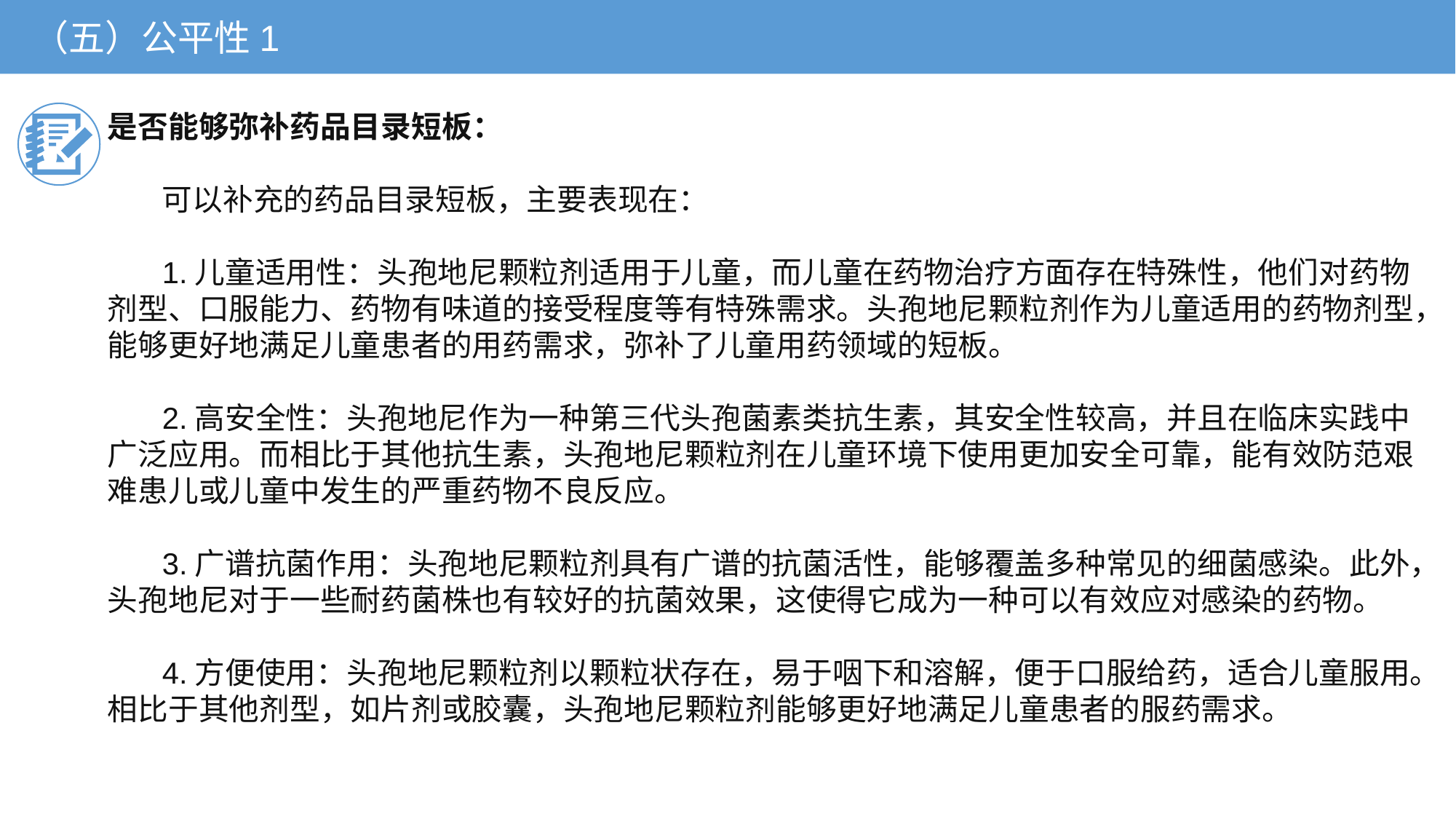

（五）公平性1
是否能够弥补药品目录短板：

可以补充的药品目录短板，主要表现在：

1.儿童适用性：头孢地尼颗粒剂适用于儿童，而儿童在药物治疗方面存在特殊性，他们对药物剂型、口服能力、药物有味道的接受程度等有特殊需求。头孢地尼颗粒剂作为儿童适用的药物剂型，能够更好地满足儿童患者的用药需求，弥补了儿童用药领域的短板。

2.高安全性：头孢地尼作为一种第三代头孢菌素类抗生素，其安全性较高，并且在临床实践中广泛应用。而相比于其他抗生素，头孢地尼颗粒剂在儿童环境下使用更加安全可靠，能有效防范艰难患儿或儿童中发生的严重药物不良反应。

3.广谱抗菌作用：头孢地尼颗粒剂具有广谱的抗菌活性，能够覆盖多种常见的细菌感染。此外，头孢地尼对于一些耐药菌株也有较好的抗菌效果，这使得它成为一种可以有效应对感染的药物。

4.方便使用：头孢地尼颗粒剂以颗粒状存在，易于咽下和溶解，便于口服给药，适合儿童服用。相比于其他剂型，如片剂或胶囊，头孢地尼颗粒剂能够更好地满足儿童患者的服药需求。